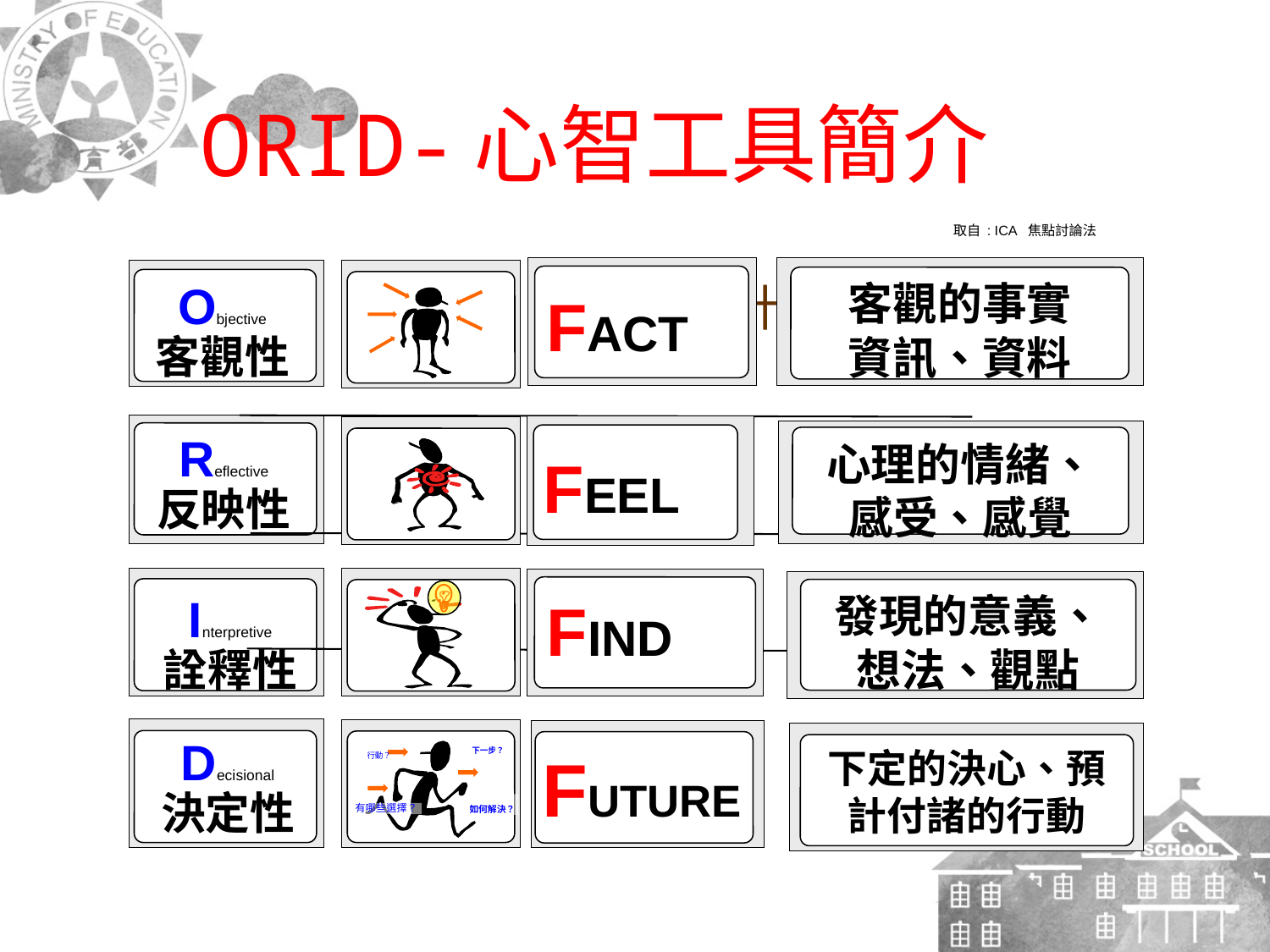

# ORID-心智工具簡介
取自 : ICA  焦點討論法

FACT

客觀的事實
資訊、資料

Objective
客觀性

Reflective
反映性

Interpretive
詮釋性

Decisional
決定性

下一步？
行動？

如何解決？
有哪些選擇？
你看到什麼?

FEEL

心理的情緒、感受、感覺

FIND

發現的意義、想法、觀點

FUTURE

下定的決心、預計付諸的行動